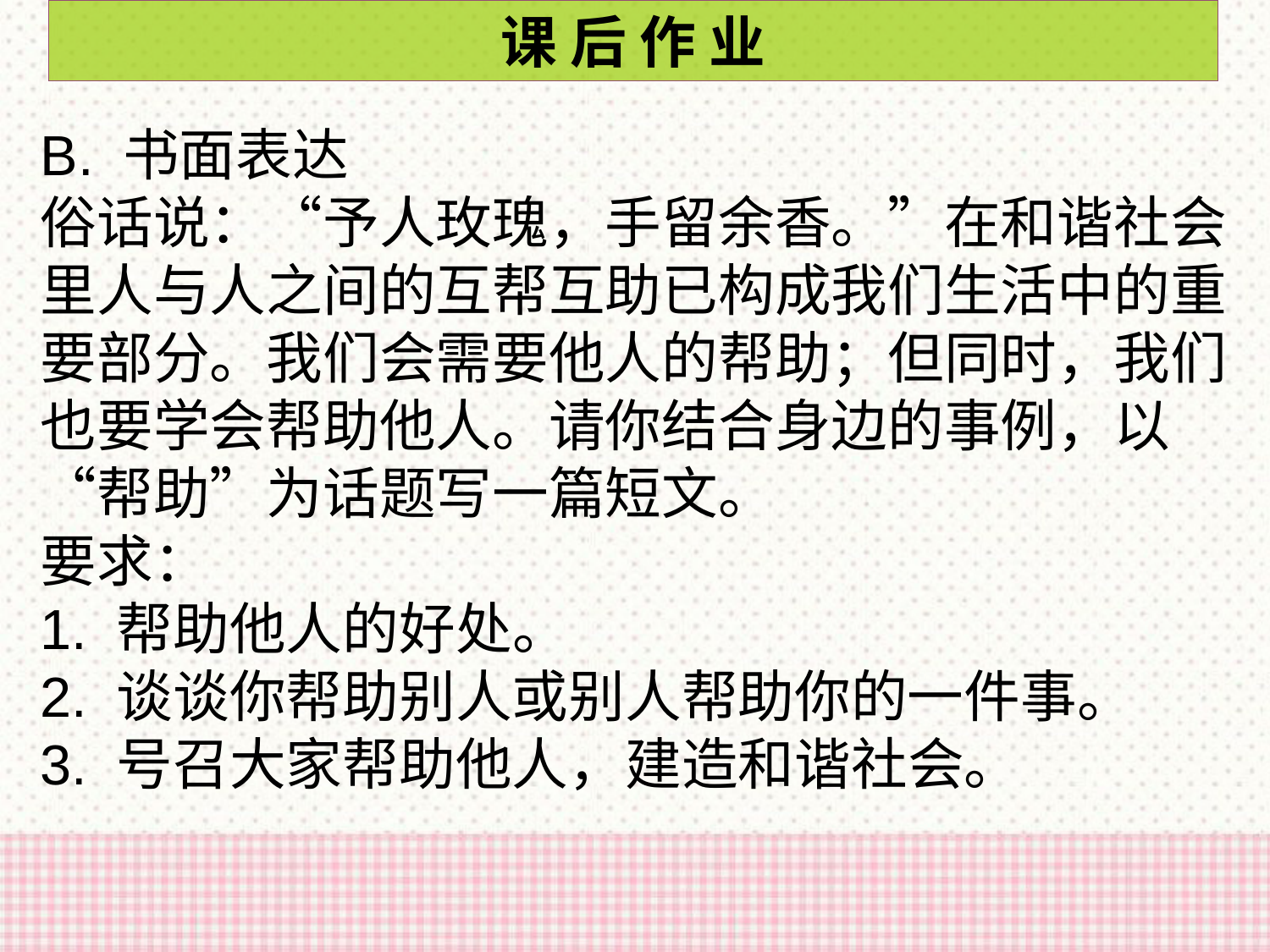

课 后 作 业
B. 书面表达
俗话说：“予人玫瑰，手留余香。”在和谐社会里人与人之间的互帮互助已构成我们生活中的重要部分。我们会需要他人的帮助；但同时，我们也要学会帮助他人。请你结合身边的事例，以“帮助”为话题写一篇短文。
要求：
1. 帮助他人的好处。
2. 谈谈你帮助别人或别人帮助你的一件事。
3. 号召大家帮助他人，建造和谐社会。